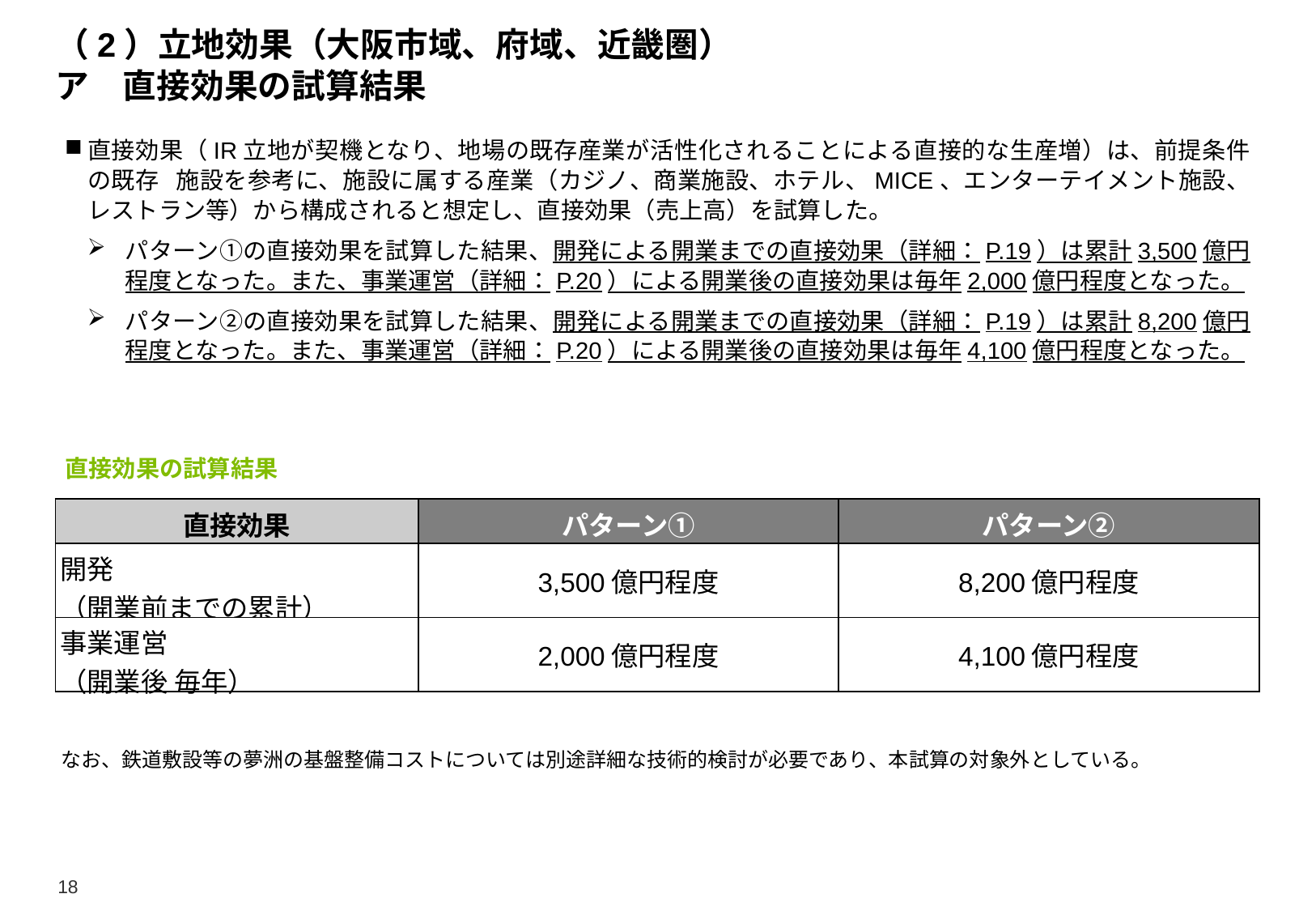

# （2）立地効果（大阪市域、府域、近畿圏） ア　直接効果の試算結果
直接効果（IR立地が契機となり、地場の既存産業が活性化されることによる直接的な生産増）は、前提条件の既存   施設を参考に、施設に属する産業（カジノ、商業施設、ホテル、MICE、エンターテイメント施設、レストラン等）から構成されると想定し、直接効果（売上高）を試算した。
パターン①の直接効果を試算した結果、開発による開業までの直接効果（詳細：P.19）は累計3,500億円程度となった。また、事業運営（詳細：P.20）による開業後の直接効果は毎年2,000億円程度となった。
パターン②の直接効果を試算した結果、開発による開業までの直接効果（詳細：P.19）は累計8,200億円程度となった。また、事業運営（詳細：P.20）による開業後の直接効果は毎年4,100億円程度となった。
直接効果の試算結果
| 直接効果 | パターン① | パターン② |
| --- | --- | --- |
| 開発 （開業前までの累計） | 3,500億円程度 | 8,200億円程度 |
| 事業運営 （開業後 毎年） | 2,000億円程度 | 4,100億円程度 |
なお、鉄道敷設等の夢洲の基盤整備コストについては別途詳細な技術的検討が必要であり、本試算の対象外としている。
18